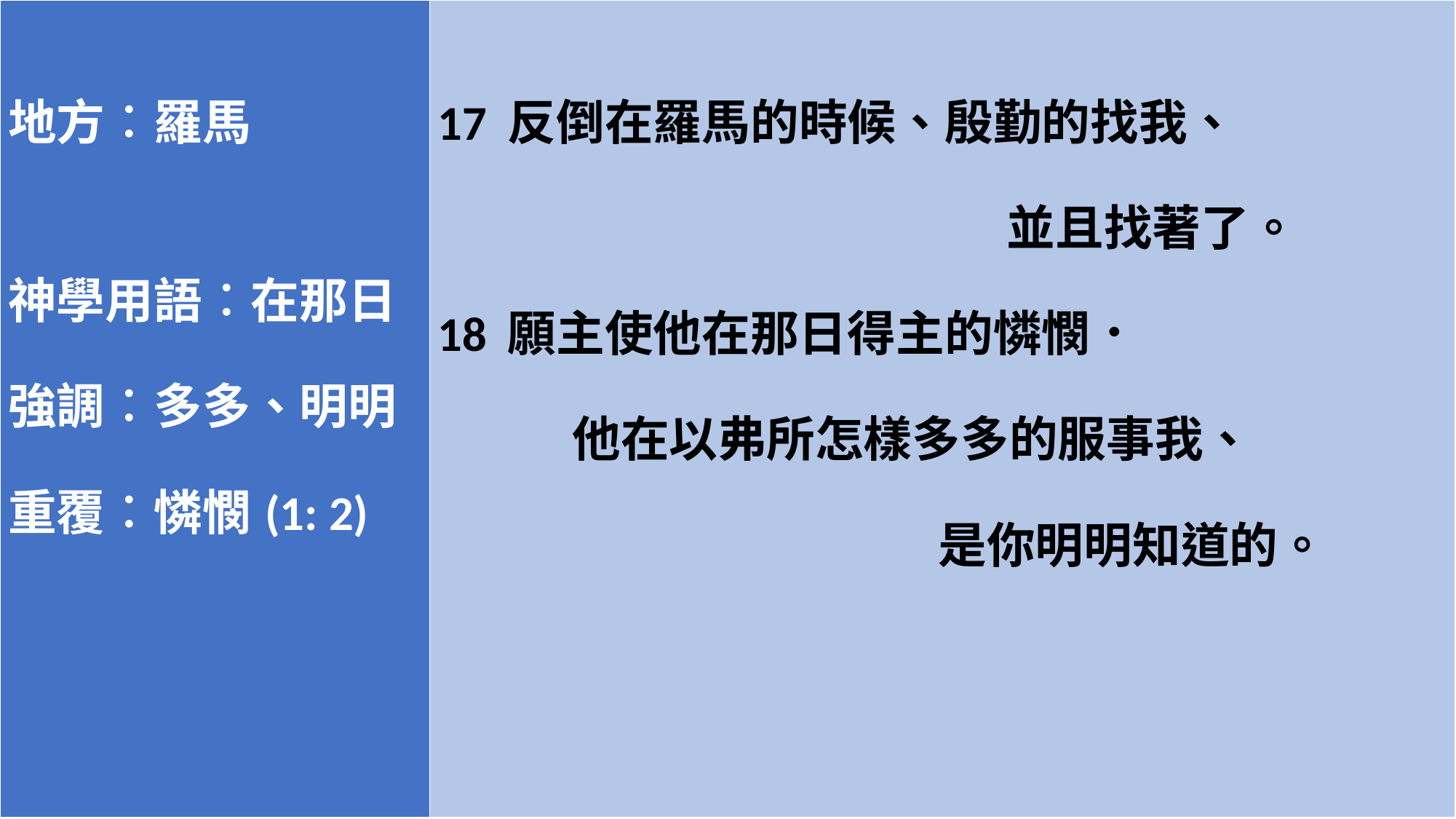

| 地方︰羅馬 神學用語︰在那日 強調︰多多、明明 重覆︰憐憫(1: 2) | 17 反倒在羅馬的時候、殷勤的找我、 並且找著了。 18 願主使他在那日得主的憐憫． 他在以弗所怎樣多多的服事我、 是你明明知道的。 |
| --- | --- |
#
| 觀察 | 經文 |
| --- | --- |